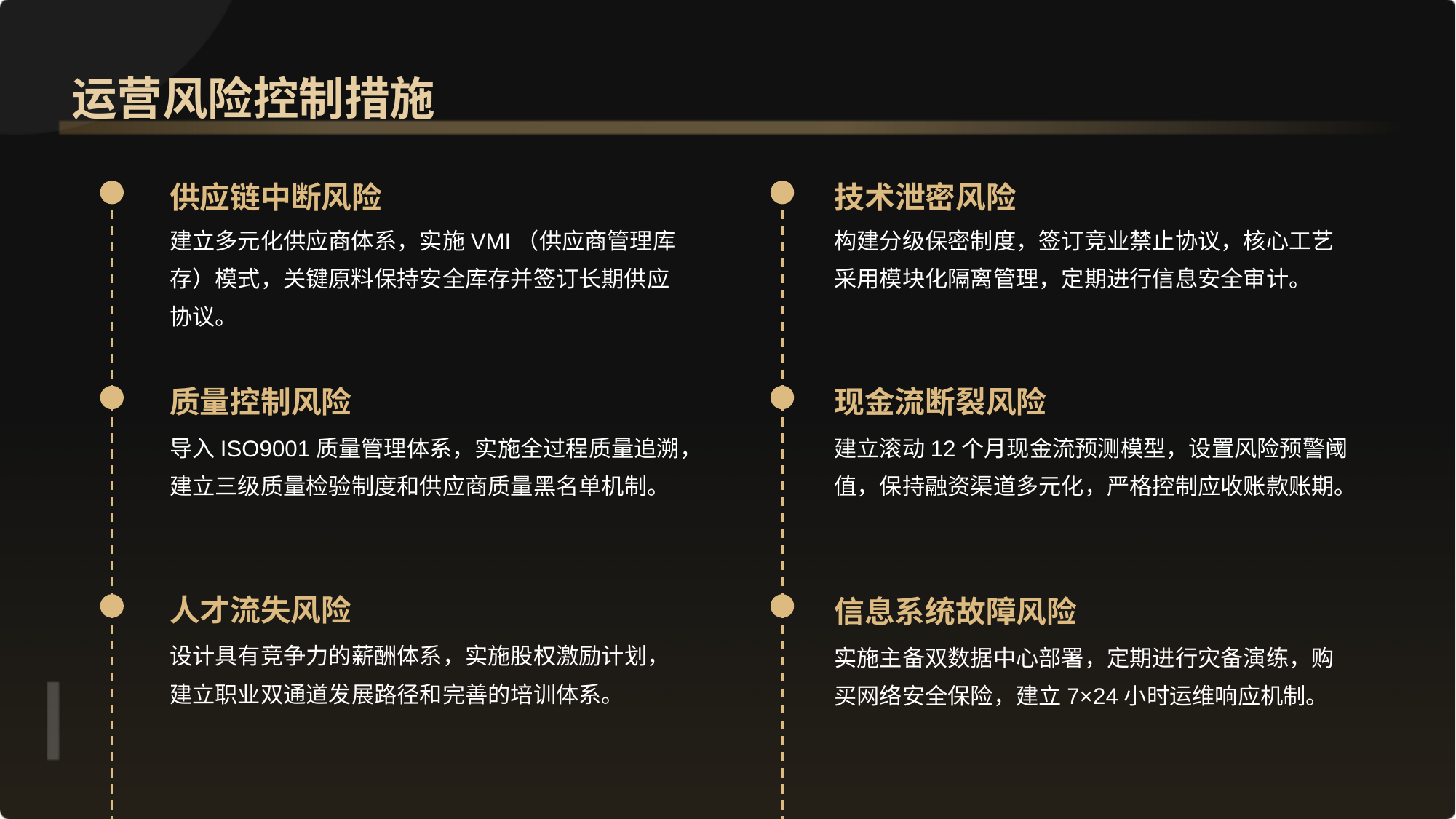

运营风险控制措施
供应链中断风险
技术泄密风险

建立多元化供应商体系，实施VMI（供应商管理库存）模式，关键原料保持安全库存并签订长期供应协议。
构建分级保密制度，签订竞业禁止协议，核心工艺采用模块化隔离管理，定期进行信息安全审计。
质量控制风险
现金流断裂风险
导入ISO9001质量管理体系，实施全过程质量追溯，建立三级质量检验制度和供应商质量黑名单机制。
建立滚动12个月现金流预测模型，设置风险预警阈值，保持融资渠道多元化，严格控制应收账款账期。
人才流失风险
信息系统故障风险
设计具有竞争力的薪酬体系，实施股权激励计划，建立职业双通道发展路径和完善的培训体系。
实施主备双数据中心部署，定期进行灾备演练，购买网络安全保险，建立7×24小时运维响应机制。